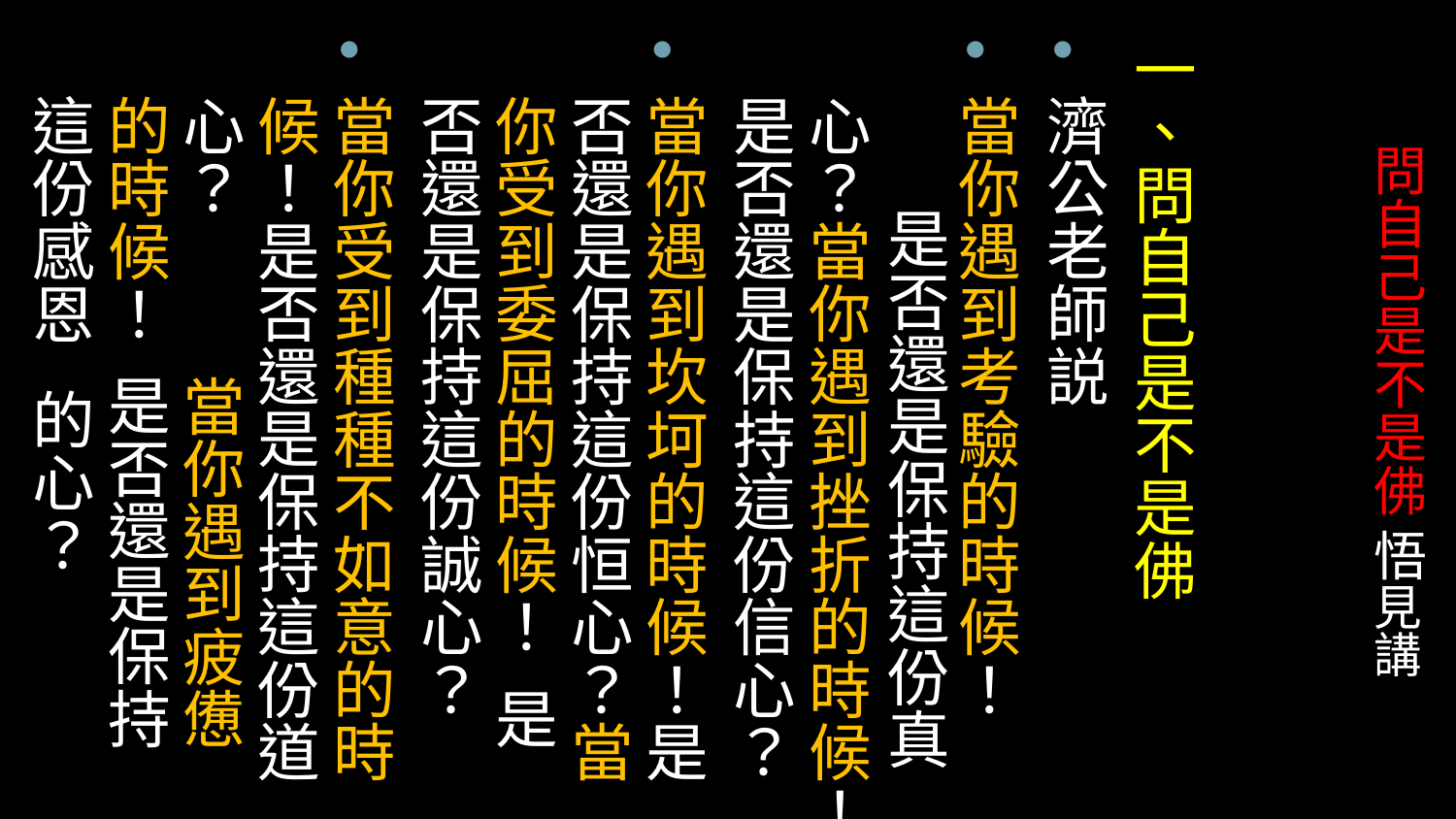

一、問自己是不是佛
濟公老師説
當你遇到考驗的時候！             是否還是保持這份真心？當你遇到挫折的時候！是否還是保持這份信心？
當你遇到坎坷的時候！是否還是保持這份恒心？當你受到委屈的時候！  是否還是保持這份誠心？
當你受到種種不如意的時候！是否還是保持這份道心？           當你遇到疲憊的時候！  是否還是保持這份感恩   的心？
# 問自己是不是佛 悟見講